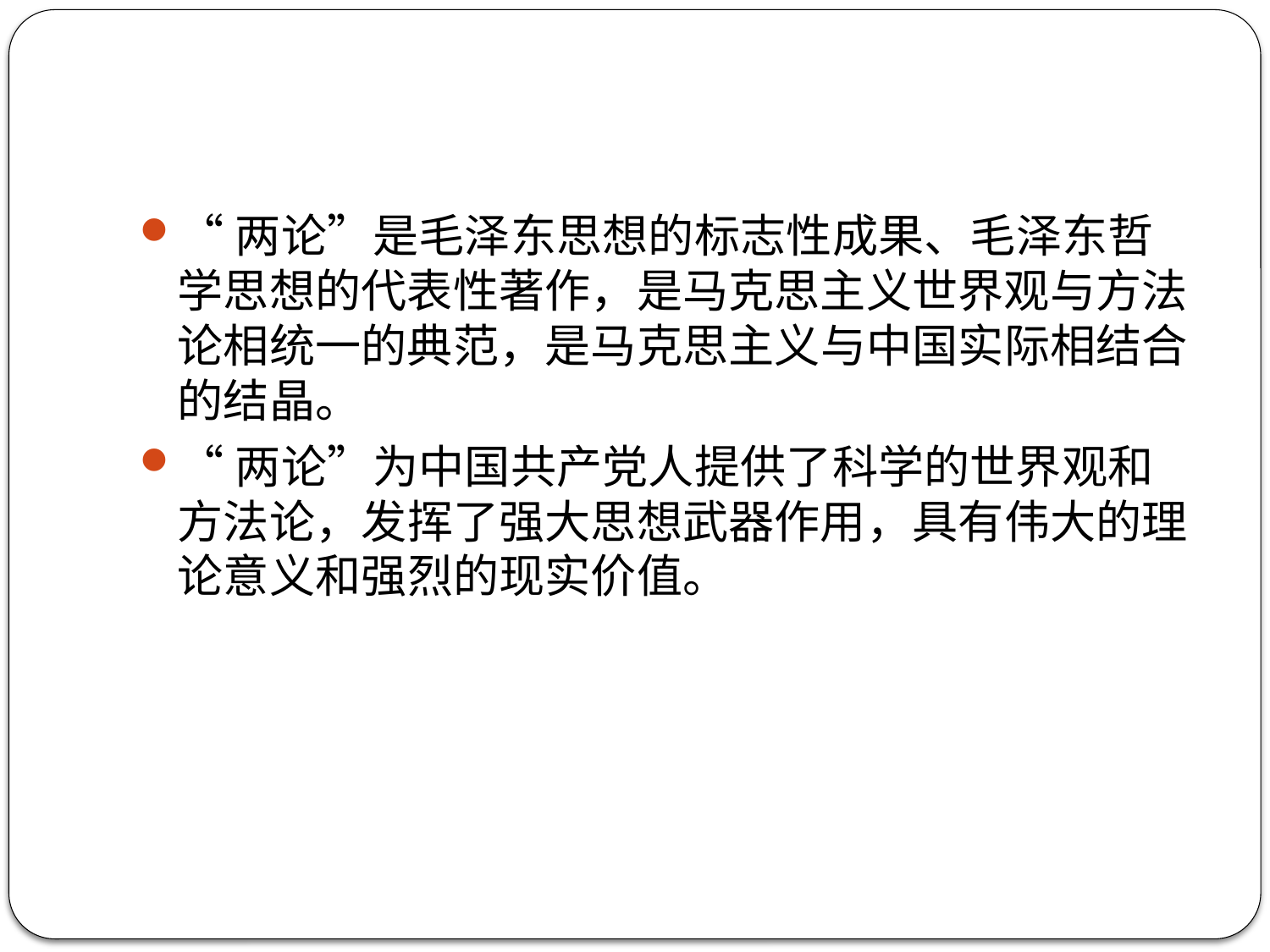

#
“两论”是毛泽东思想的标志性成果、毛泽东哲学思想的代表性著作，是马克思主义世界观与方法论相统一的典范，是马克思主义与中国实际相结合的结晶。
“两论”为中国共产党人提供了科学的世界观和方法论，发挥了强大思想武器作用，具有伟大的理论意义和强烈的现实价值。